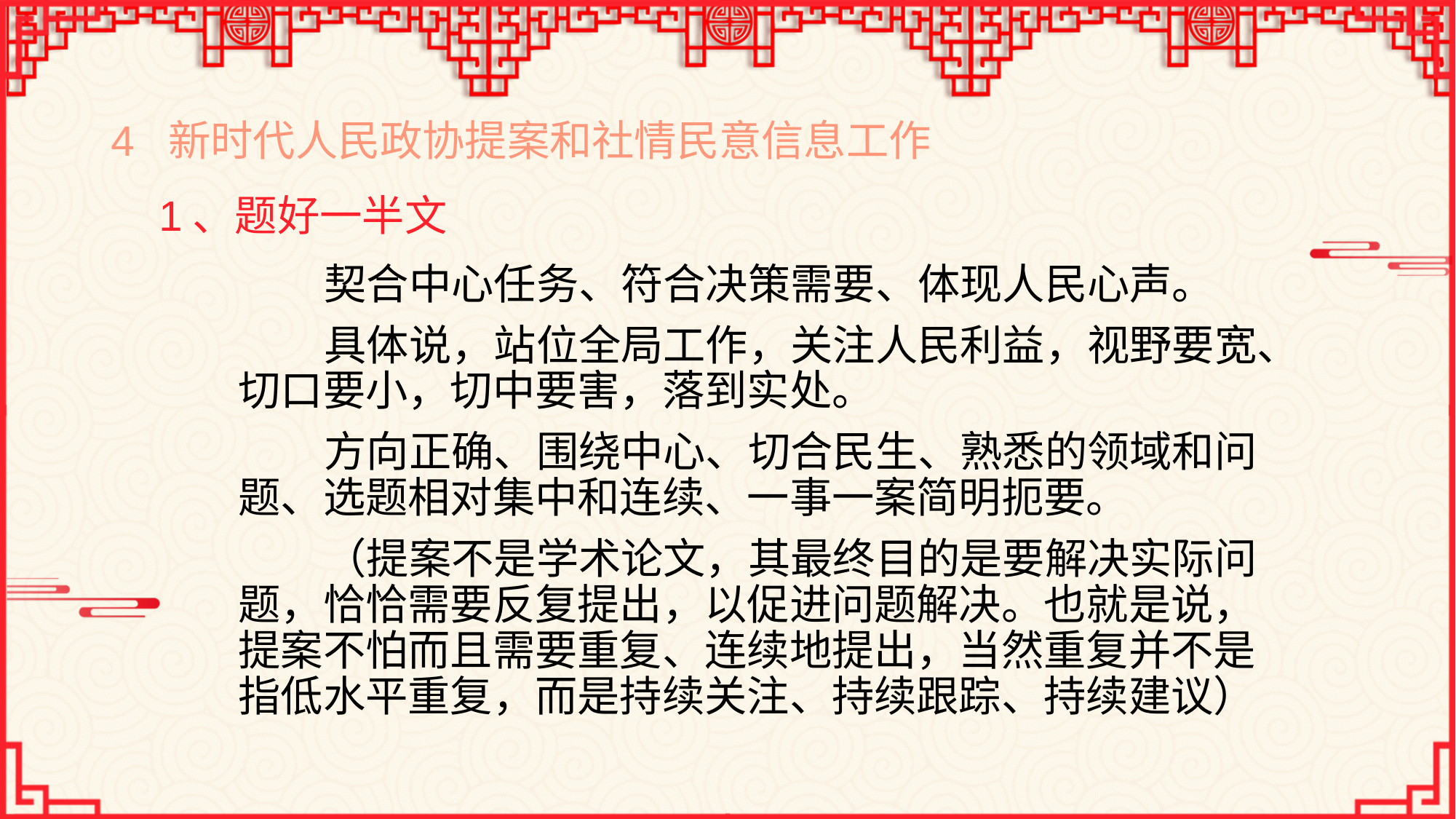

# 4  新时代人民政协提案和社情民意信息工作
1、题好一半文
契合中心任务、符合决策需要、体现人民心声。
具体说，站位全局工作，关注人民利益，视野要宽、切口要小，切中要害，落到实处。
方向正确、围绕中心、切合民生、熟悉的领域和问题、选题相对集中和连续、一事一案简明扼要。
（提案不是学术论文，其最终目的是要解决实际问题，恰恰需要反复提出，以促进问题解决。也就是说，提案不怕而且需要重复、连续地提出，当然重复并不是指低水平重复，而是持续关注、持续跟踪、持续建议）